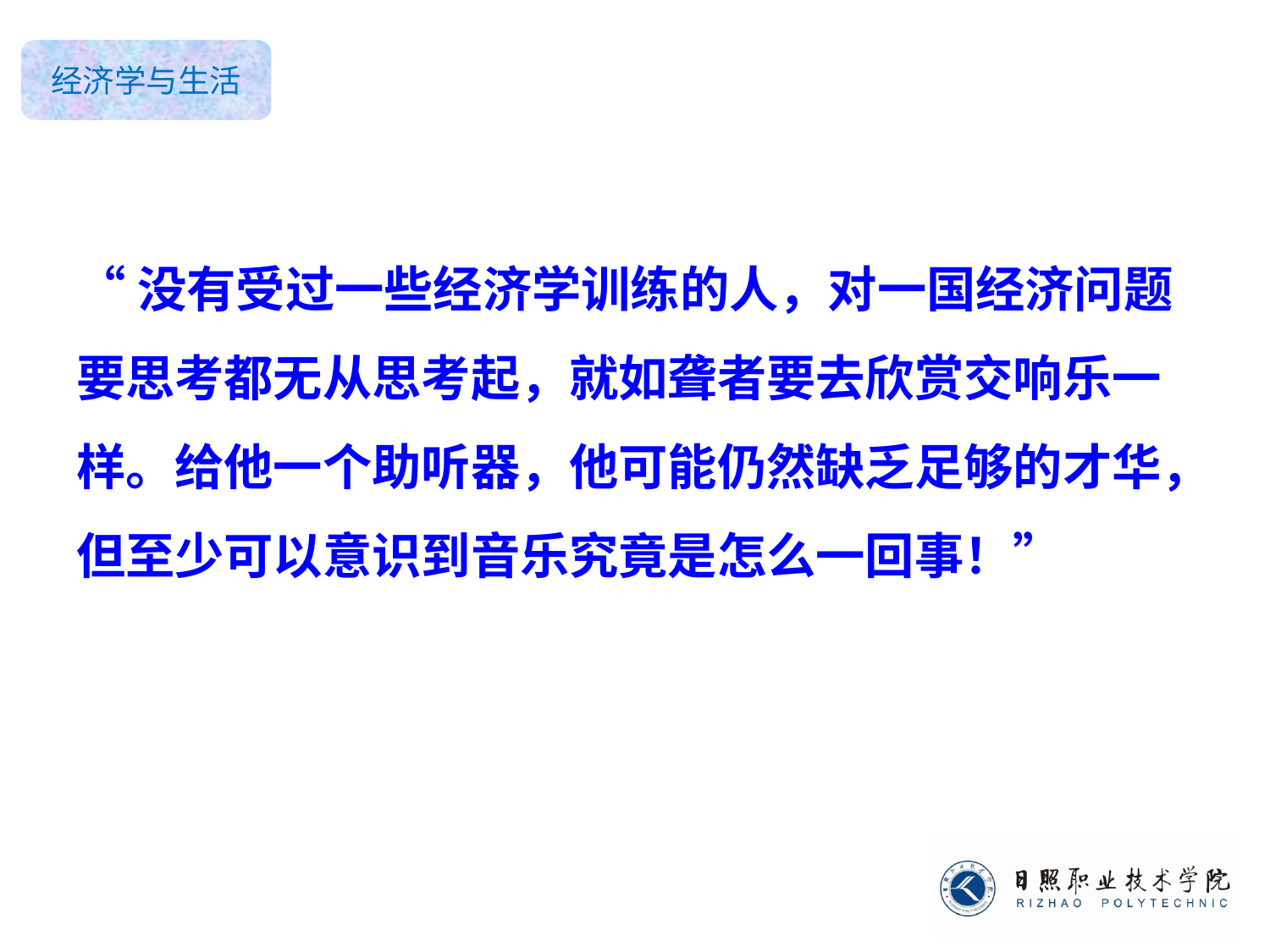

“没有受过一些经济学训练的人，对一国经济问题要思考都无从思考起，就如聋者要去欣赏交响乐一样。给他一个助听器，他可能仍然缺乏足够的才华，但至少可以意识到音乐究竟是怎么一回事！”